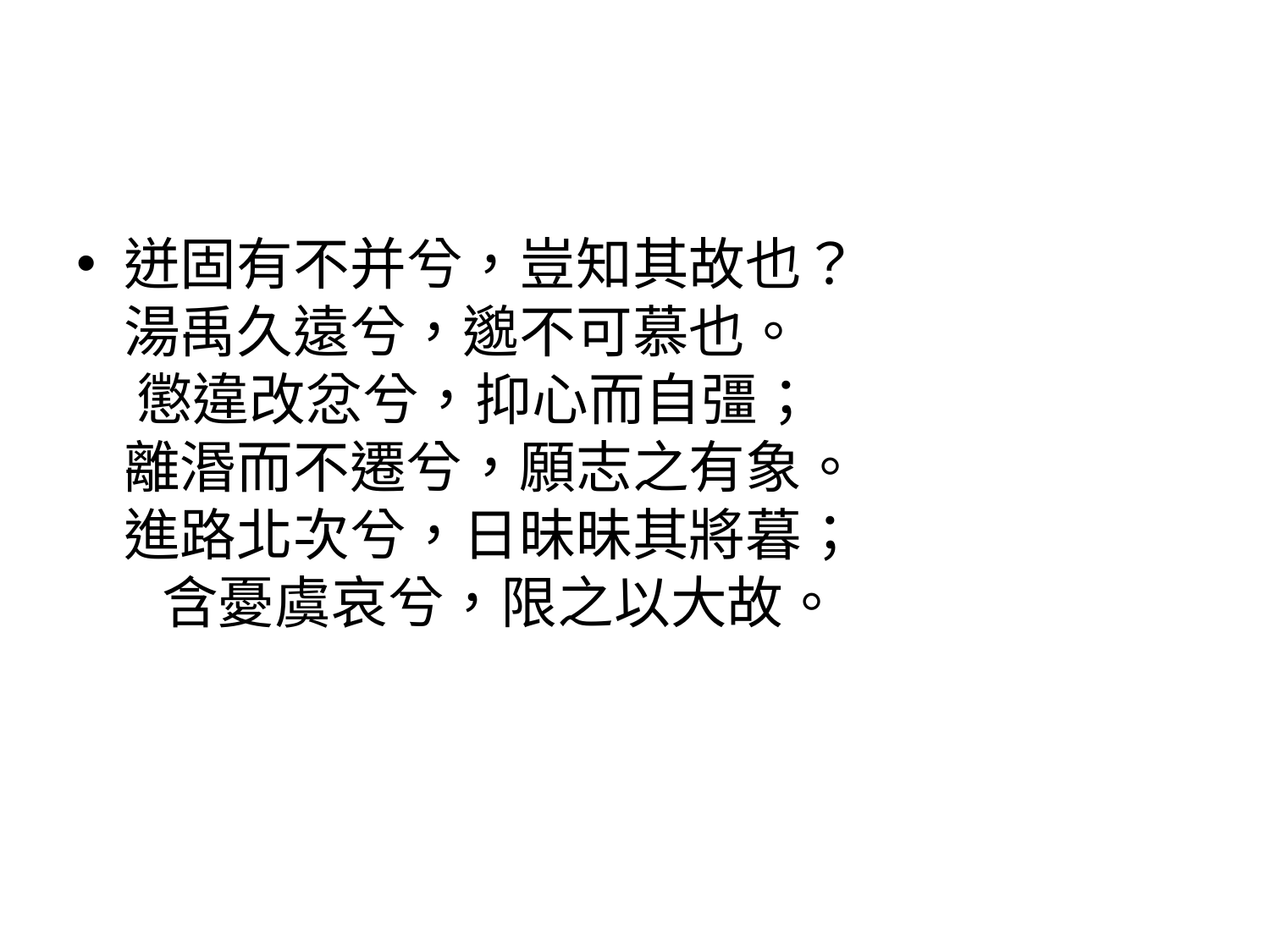

#
迸固有不并兮，豈知其故也？                          湯禹久遠兮，邈不可慕也。                                懲違改忿兮，抑心而自彊；                          離湣而不遷兮，願志之有象。                         進路北次兮，日昧昧其將暮；                              含憂虞哀兮，限之以大故。